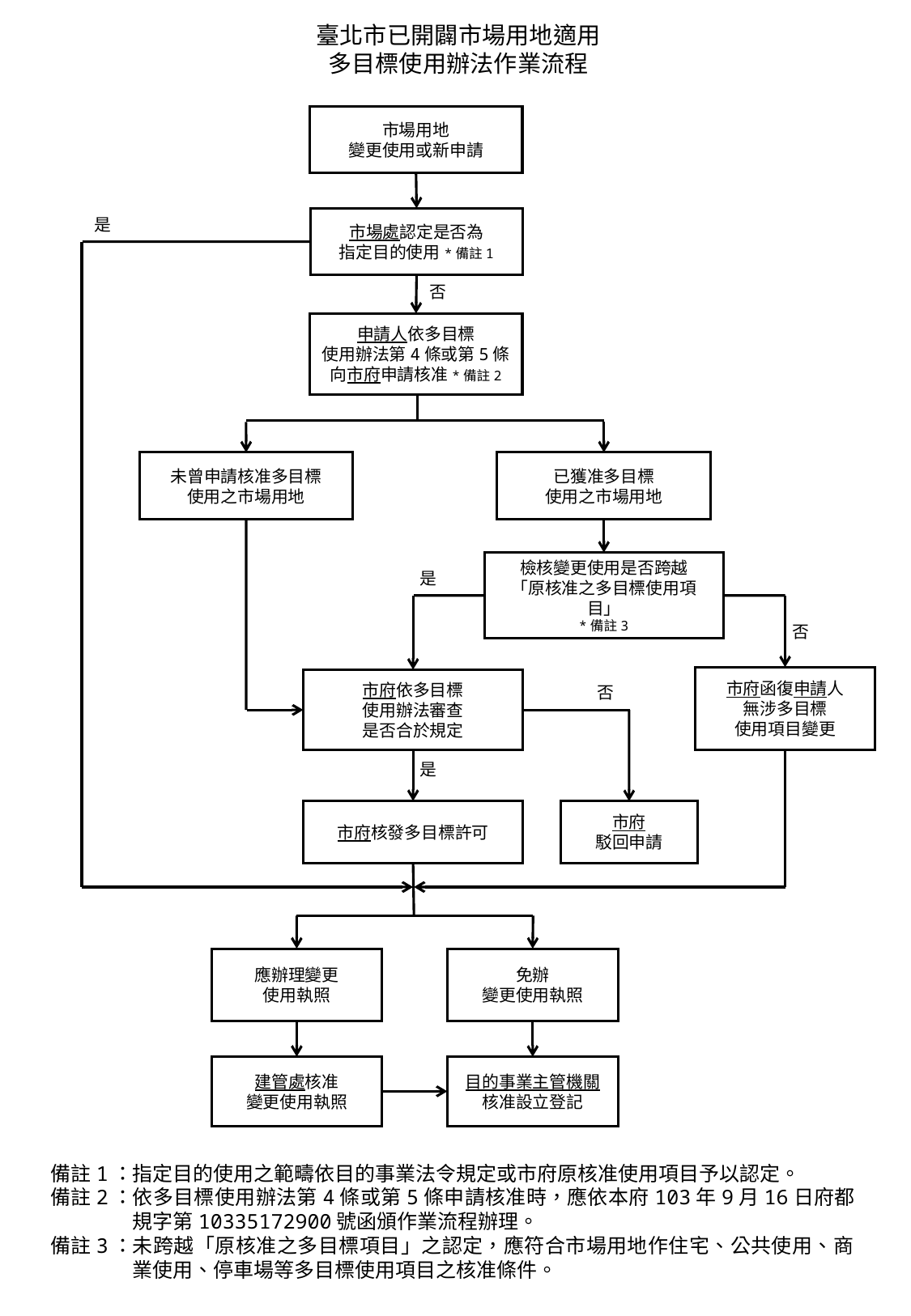

臺北市已開闢市場用地適用
多目標使用辦法作業流程
市場用地
變更使用或新申請
是
市場處認定是否為
指定目的使用*備註1
否
申請人依多目標
使用辦法第4條或第5條
向市府申請核准*備註2
未曾申請核准多目標
使用之市場用地
已獲准多目標
使用之市場用地
檢核變更使用是否跨越
「原核准之多目標使用項目」
*備註3
是
否
市府函復申請人
無涉多目標
使用項目變更
市府依多目標
使用辦法審查
是否合於規定
否
是
市府核發多目標許可
市府
駁回申請
應辦理變更
使用執照
免辦
變更使用執照
建管處核准
變更使用執照
目的事業主管機關核准設立登記
備註1：
備註2：

備註3：

指定目的使用之範疇依目的事業法令規定或市府原核准使用項目予以認定。
依多目標使用辦法第4條或第5條申請核准時，應依本府103年9月16日府都規字第10335172900號函頒作業流程辦理。
未跨越「原核准之多目標項目」之認定，應符合市場用地作住宅、公共使用、商業使用、停車場等多目標使用項目之核准條件。